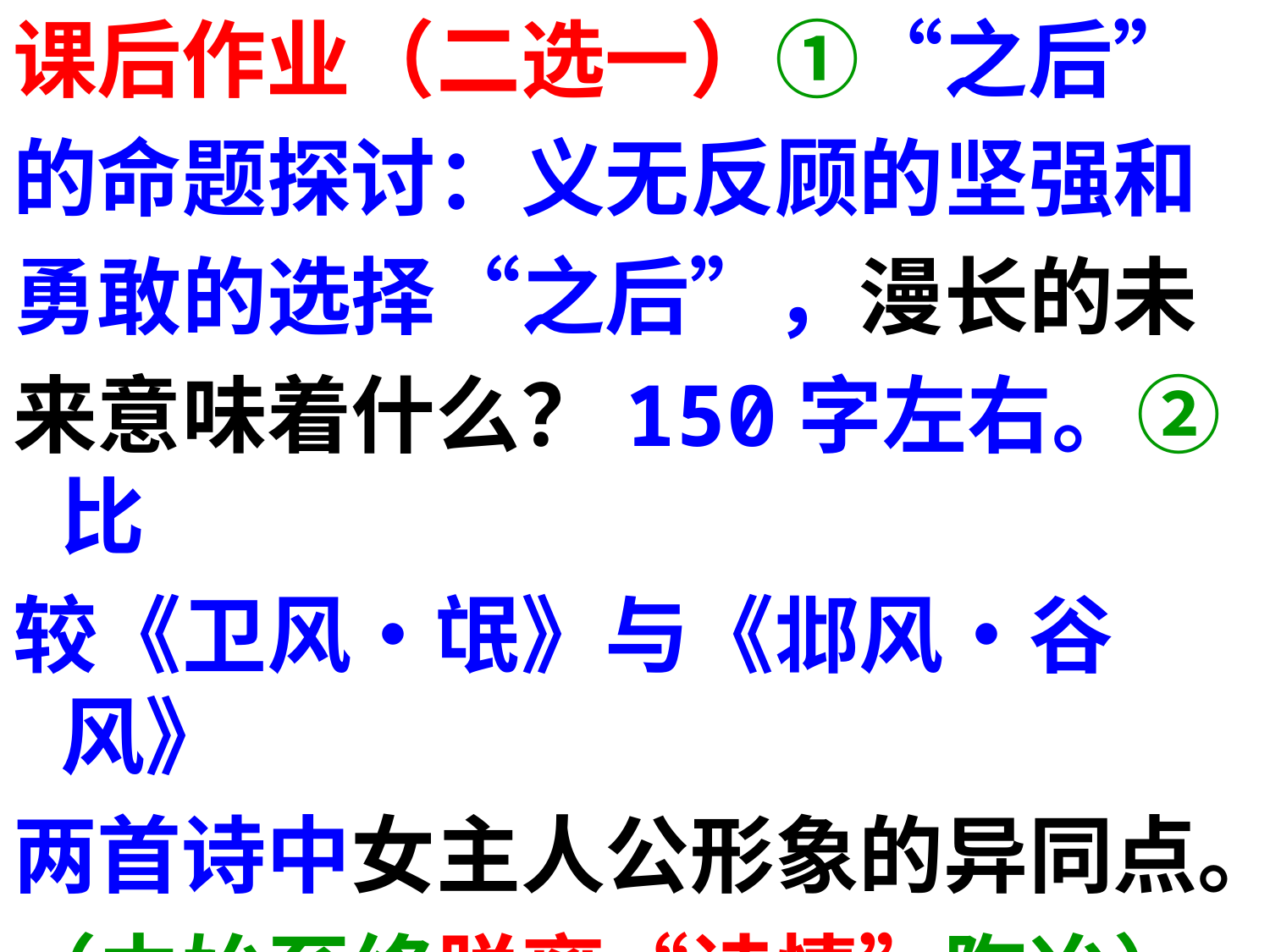

课后作业（二选一）①“之后”
的命题探讨：义无反顾的坚强和
勇敢的选择“之后”，漫长的未
来意味着什么？150字左右。②比
较《卫风•氓》与《邶风•谷风》
两首诗中女主人公形象的异同点。
（由始至终脱离“诗情”陶冶）